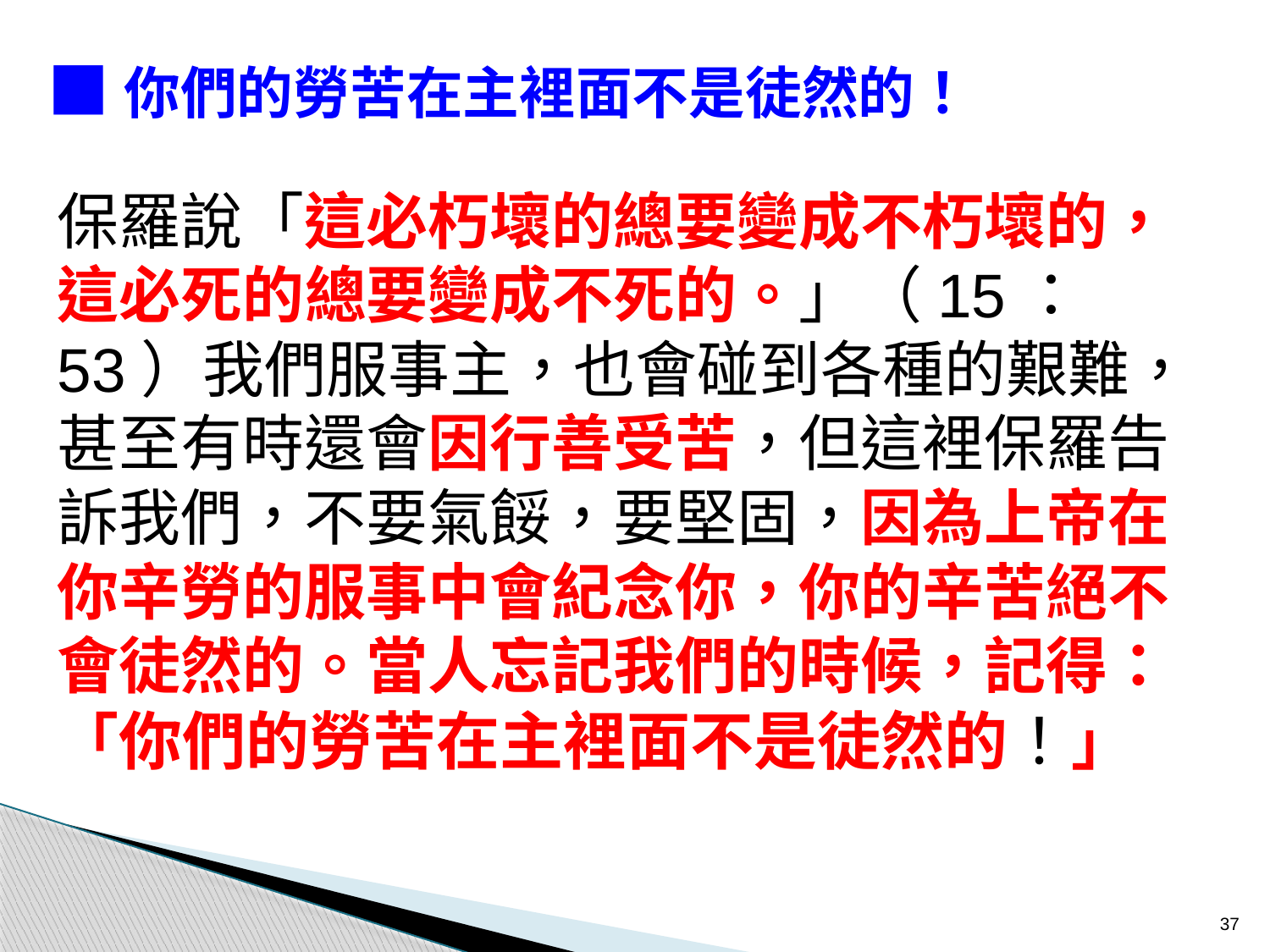

■你們的勞苦在主裡面不是徒然的！
保羅說「這必朽壞的總要變成不朽壞的，這必死的總要變成不死的。」（15：53）我們服事主，也會碰到各種的艱難，甚至有時還會因行善受苦，但這裡保羅告訴我們，不要氣餒，要堅固，因為上帝在你辛勞的服事中會紀念你，你的辛苦絕不會徒然的。當人忘記我們的時候，記得：「你們的勞苦在主裡面不是徒然的！」
37